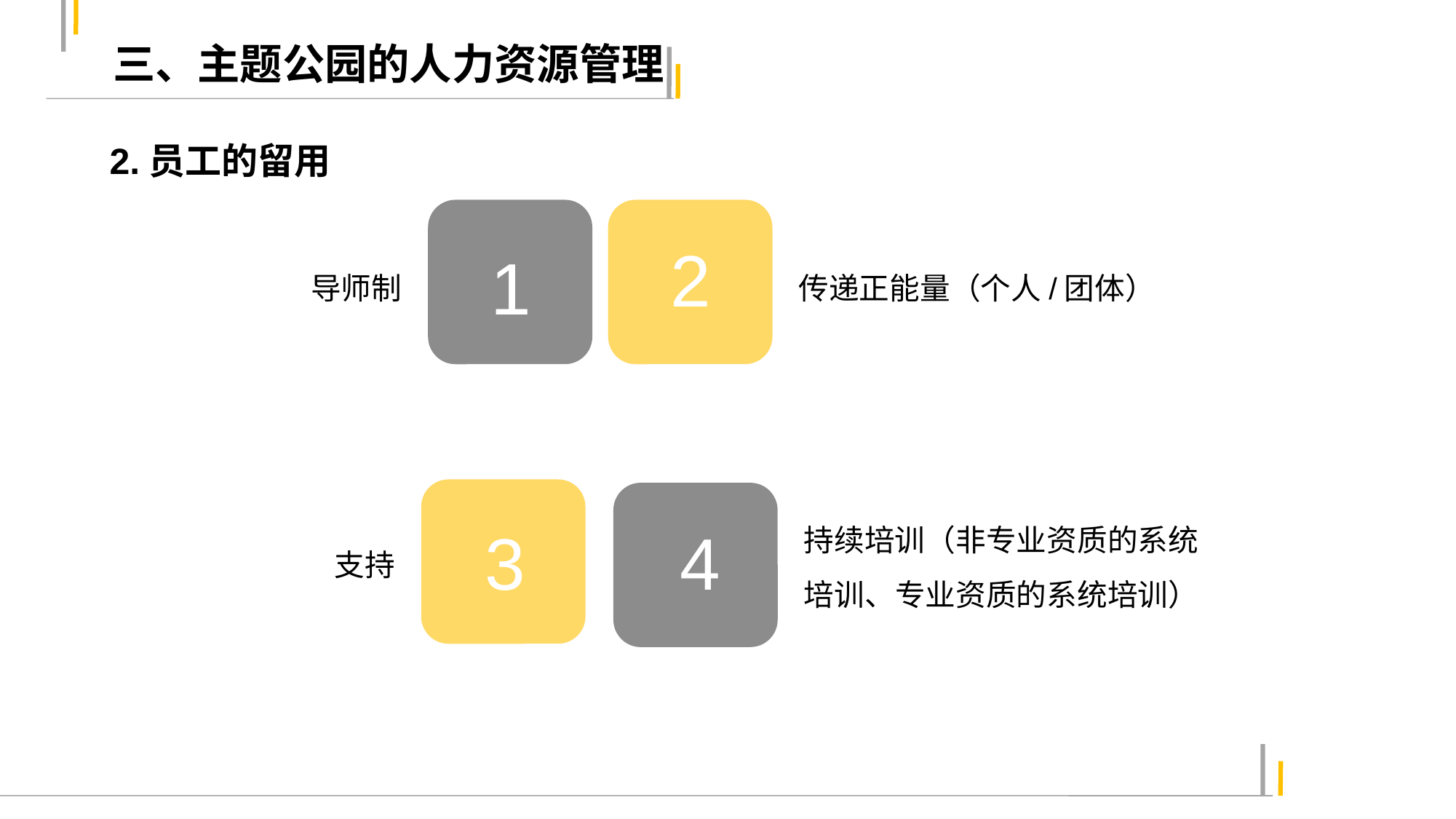

三、主题公园的人力资源管理

2.员工的留用

2
1

4
3
导师制
传递正能量（个人/团体）

持续培训（非专业资质的系统培训、专业资质的系统培训）

支持